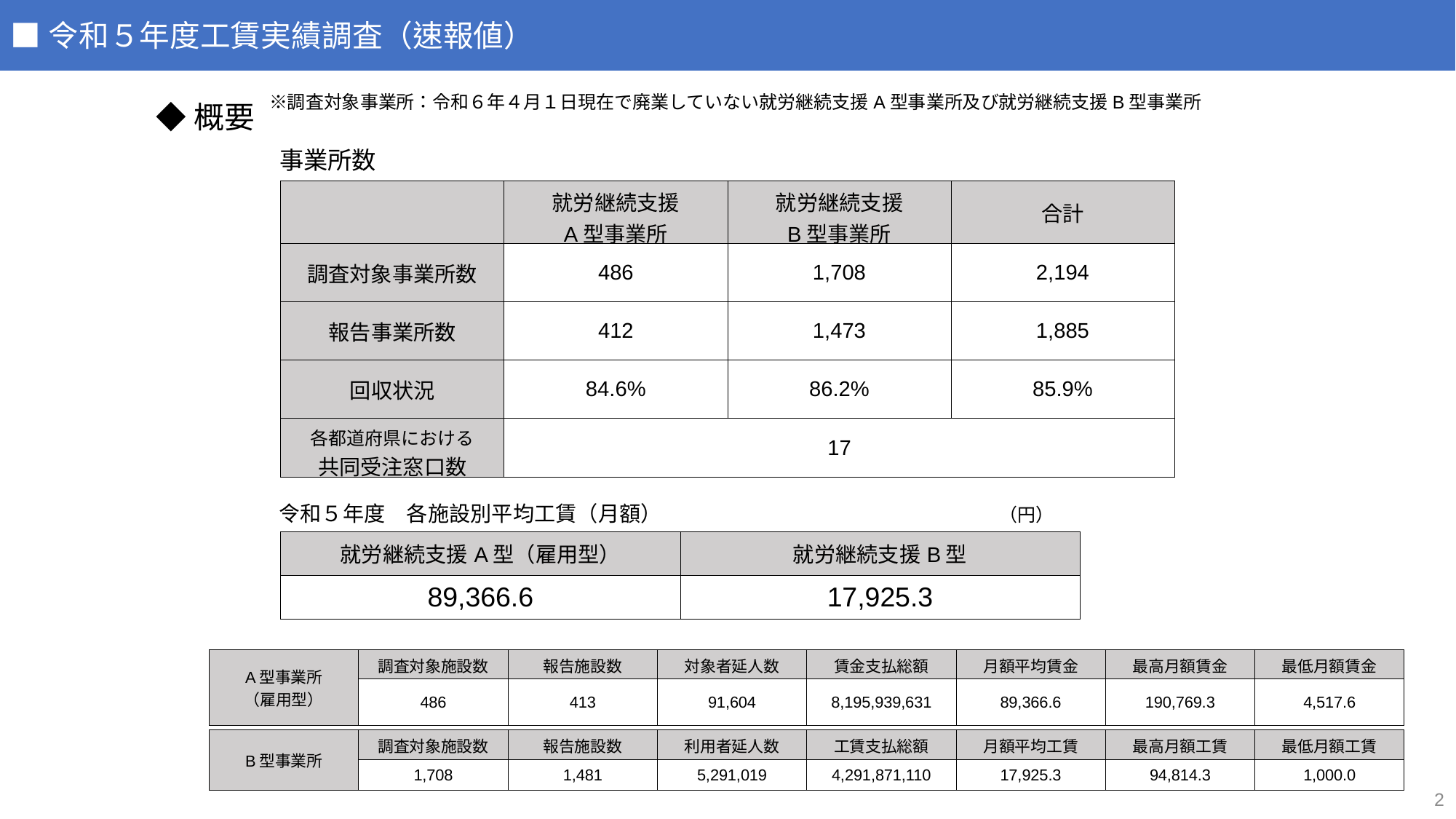

■令和５年度工賃実績調査（速報値）
　※調査対象事業所：令和６年４月１日現在で廃業していない就労継続支援A型事業所及び就労継続支援B型事業所
◆概要
事業所数
|  | 就労継続支援 A型事業所 | 就労継続支援 B型事業所 | 合計 |
| --- | --- | --- | --- |
| 調査対象事業所数 | 486 | 1,708 | 2,194 |
| 報告事業所数 | 412 | 1,473 | 1,885 |
| 回収状況 | 84.6% | 86.2% | 85.9% |
| 各都道府県における 共同受注窓口数 | 17 |  |  |
令和５年度　各施設別平均工賃（月額）　　　　　　　　　　　　　　　　（円）
| 就労継続支援A型（雇用型） | 就労継続支援B型 |
| --- | --- |
| 89,366.6 | 17,925.3 |
| A型事業所 （雇用型） | 調査対象施設数 | 報告施設数 | 対象者延人数 | 賃金支払総額 | 月額平均賃金 | 最高月額賃金 | 最低月額賃金 |
| --- | --- | --- | --- | --- | --- | --- | --- |
|  | 486 | 413 | 91,604 | 8,195,939,631 | 89,366.6 | 190,769.3 | 4,517.6 |

| B型事業所 | 調査対象施設数 | 報告施設数 | 利用者延人数 | 工賃支払総額 | 月額平均工賃 | 最高月額工賃 | 最低月額工賃 |
| --- | --- | --- | --- | --- | --- | --- | --- |
|  | 1,708 | 1,481 | 5,291,019 | 4,291,871,110 | 17,925.3 | 94,814.3 | 1,000.0 |
2